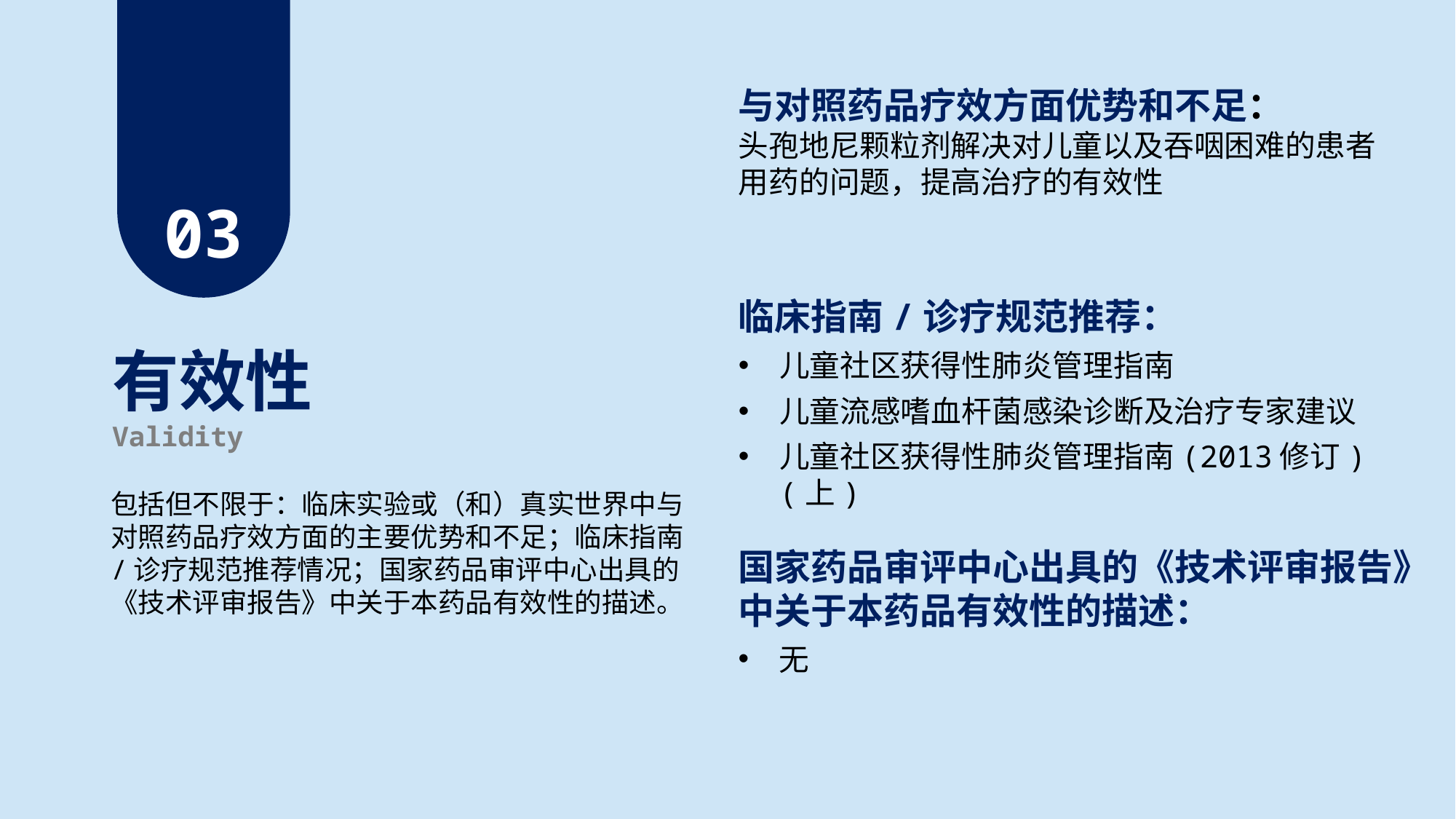

与对照药品疗效方面优势和不足：
头孢地尼颗粒剂解决对儿童以及吞咽困难的患者用药的问题，提高治疗的有效性

03
临床指南/诊疗规范推荐：
儿童社区获得性肺炎管理指南
儿童流感嗜血杆菌感染诊断及治疗专家建议
儿童社区获得性肺炎管理指南(2013修订)(上)
有效性
Validity
包括但不限于：临床实验或（和）真实世界中与对照药品疗效方面的主要优势和不足；临床指南/诊疗规范推荐情况；国家药品审评中心出具的《技术评审报告》中关于本药品有效性的描述。
国家药品审评中心出具的《技术评审报告》中关于本药品有效性的描述：
无